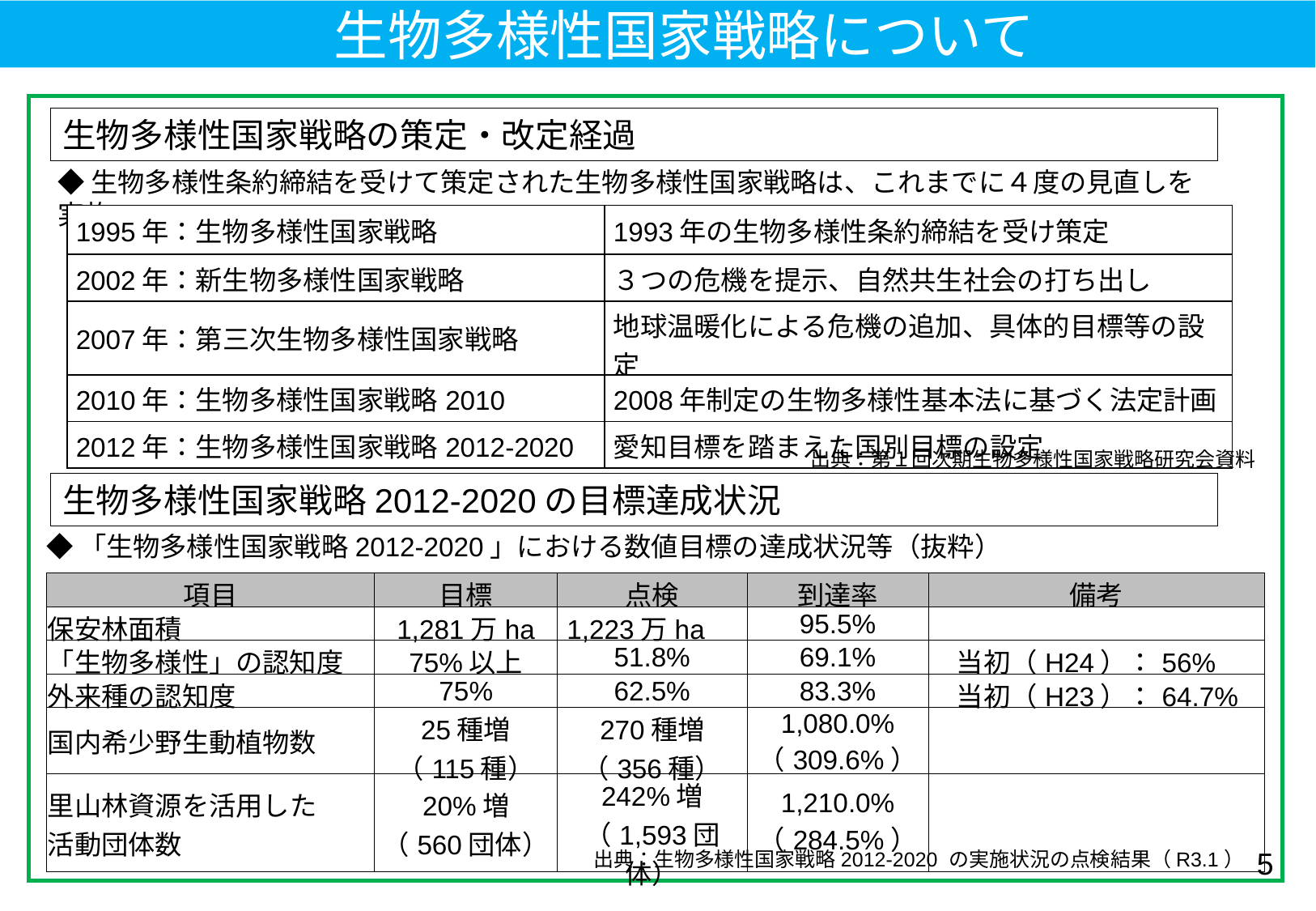

生物多様性国家戦略について

生物多様性国家戦略の策定・改定経過
◆生物多様性条約締結を受けて策定された生物多様性国家戦略は、これまでに４度の見直しを実施
| 1995年：生物多様性国家戦略 | 1993年の生物多様性条約締結を受け策定 |
| --- | --- |
| 2002年：新生物多様性国家戦略 | ３つの危機を提示、自然共生社会の打ち出し |
| 2007年：第三次生物多様性国家戦略 | 地球温暖化による危機の追加、具体的目標等の設定 |
| 2010年：生物多様性国家戦略2010 | 2008年制定の生物多様性基本法に基づく法定計画 |
| 2012年：生物多様性国家戦略2012-2020 | 愛知目標を踏まえた国別目標の設定 |
出典：第１回次期生物多様性国家戦略研究会資料
生物多様性国家戦略2012-2020の目標達成状況

 ◆「生物多様性国家戦略2012-2020」における数値目標の達成状況等（抜粋）
| 項目 | 目標 | 点検 | 到達率 | 備考 |
| --- | --- | --- | --- | --- |
| 保安林面積 | 1,281万ha | 1,223万ha | 95.5% |  |
| 「生物多様性」の認知度 | 75%以上 | 51.8% | 69.1% | 当初（H24）：56% |
| 外来種の認知度 | 75% | 62.5% | 83.3% | 当初（H23）：64.7% |
| 国内希少野生動植物数 | 25種増 （115種） | 270種増 （356種） | 1,080.0% （309.6%） |  |
| 里山林資源を活用した 活動団体数 | 20%増 （560団体） | 242%増 （1,593団体） | 1,210.0% （284.5%） |  |
5
出典：生物多様性国家戦略2012-2020 の実施状況の点検結果（R3.1）